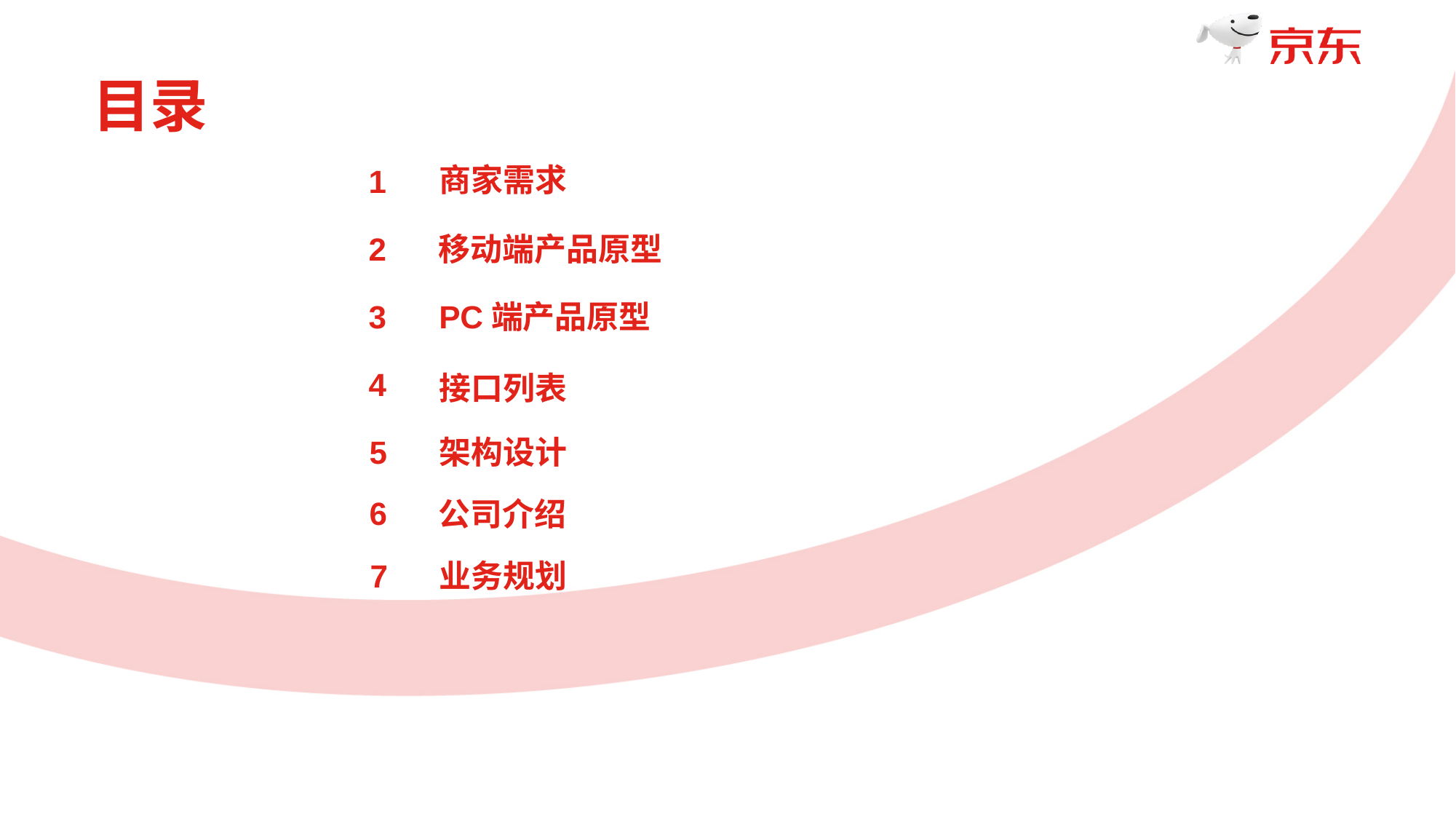

目录
商家需求

1
2
移动端产品原型

3
PC端产品原型

4
接口列表
5
架构设计
6
公司介绍
7
业务规划